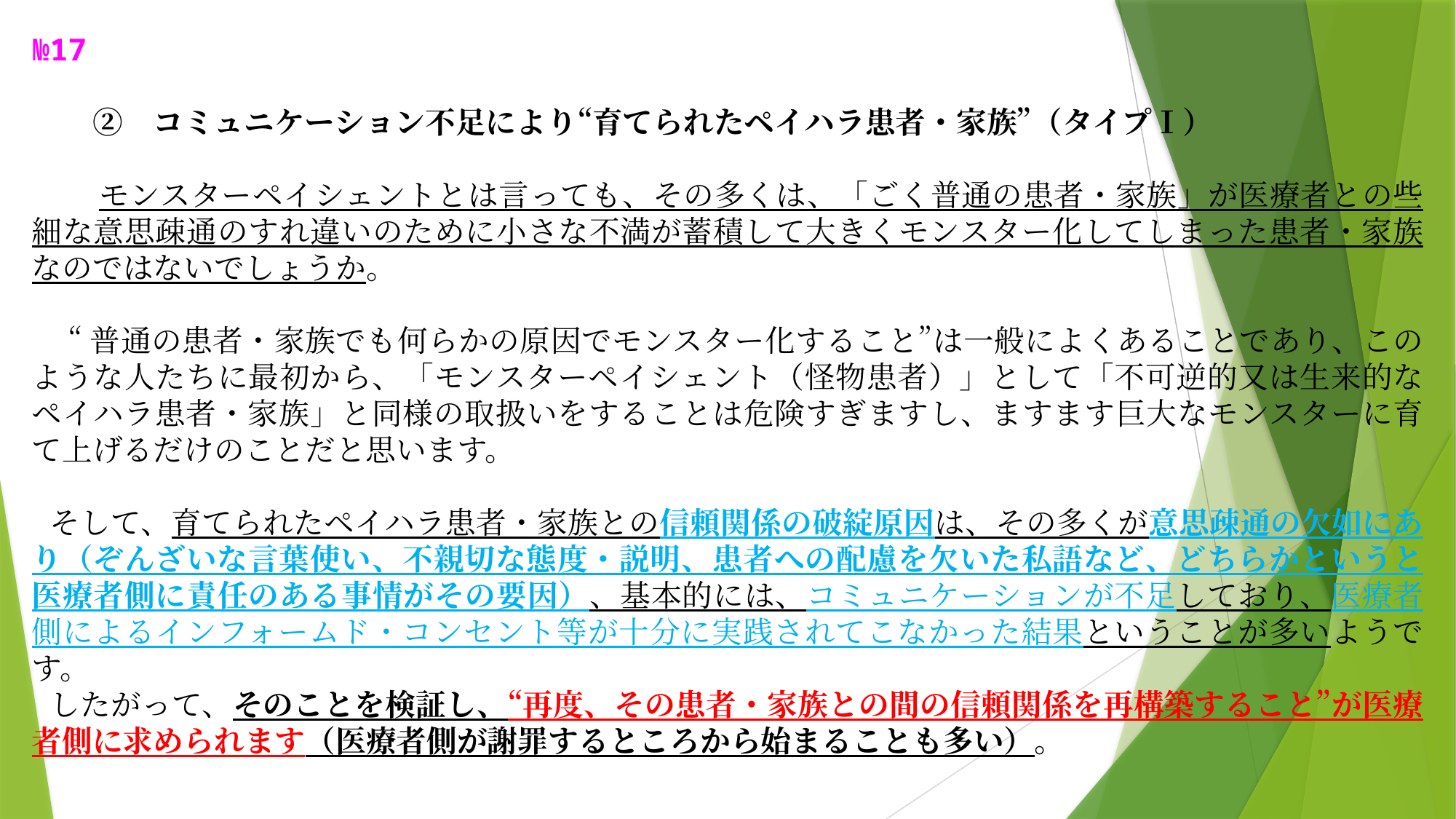

№17

　　②　コミュニケーション不足により“育てられたペイハラ患者・家族”（タイプⅠ）

　モンスターペイシェントとは言っても、その多くは、「ごく普通の患者・家族」が医療者との些細な意思疎通のすれ違いのために小さな不満が蓄積して大きくモンスター化してしまった患者・家族なのではないでしょうか。

“普通の患者・家族でも何らかの原因でモンスター化すること”は一般によくあることであり、このような人たちに最初から、「モンスターペイシェント（怪物患者）」として「不可逆的又は生来的なペイハラ患者・家族」と同様の取扱いをすることは危険すぎますし、ますます巨大なモンスターに育て上げるだけのことだと思います。

そして、育てられたペイハラ患者・家族との信頼関係の破綻原因は、その多くが意思疎通の欠如にあり（ぞんざいな言葉使い、不親切な態度・説明、患者への配慮を欠いた私語など、どちらかというと医療者側に責任のある事情がその要因）、基本的には、コミュニケーションが不足しており、医療者側によるインフォームド・コンセント等が十分に実践されてこなかった結果ということが多いようです。
したがって、そのことを検証し、“再度、その患者・家族との間の信頼関係を再構築すること”が医療者側に求められます（医療者側が謝罪するところから始まることも多い）。